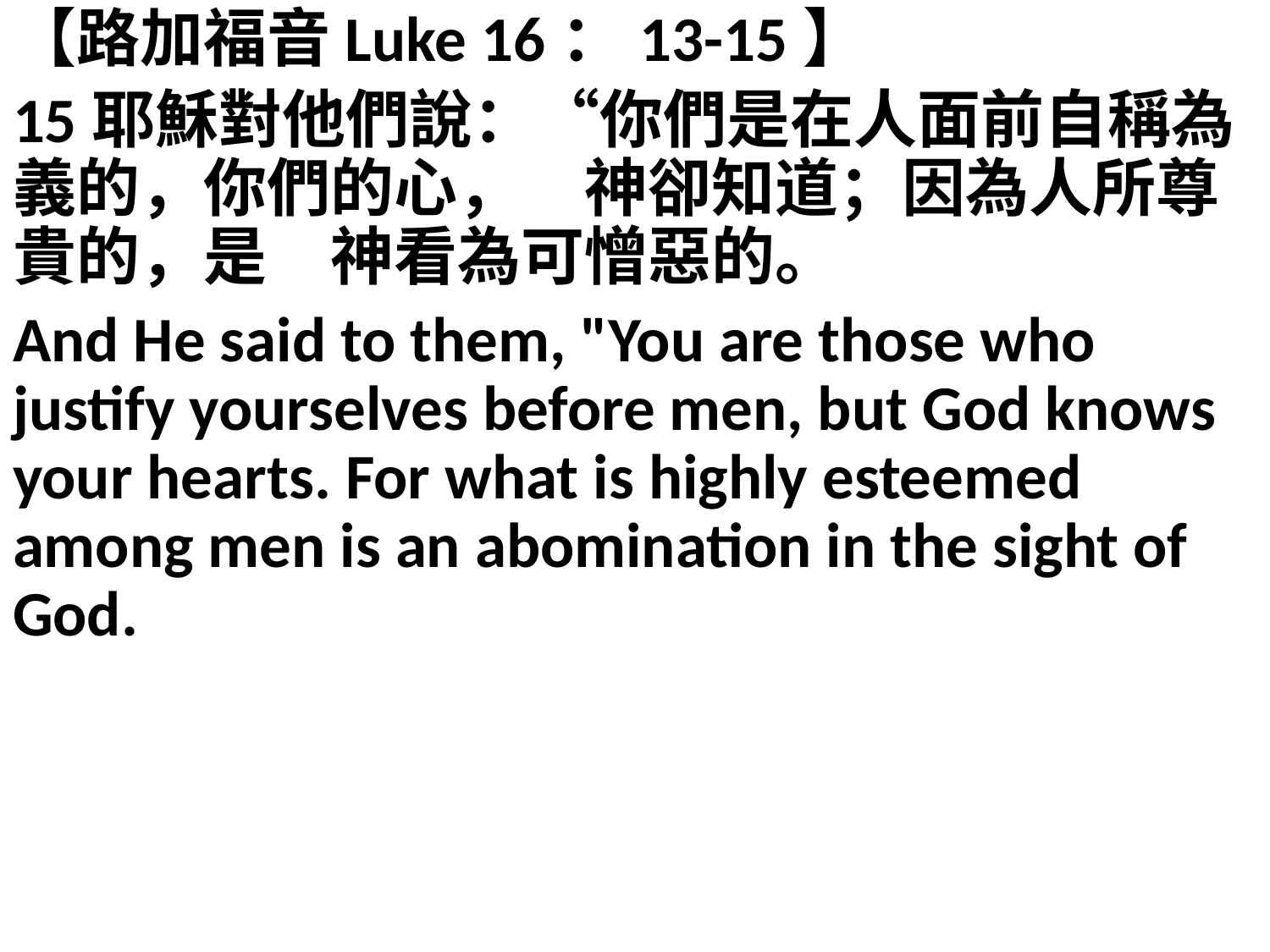

【路加福音Luke 16：13-15】
15耶穌對他們說：“你們是在人面前自稱為義的，你們的心，　神卻知道；因為人所尊貴的，是　神看為可憎惡的。
And He said to them, "You are those who justify yourselves before men, but God knows your hearts. For what is highly esteemed among men is an abomination in the sight of God.